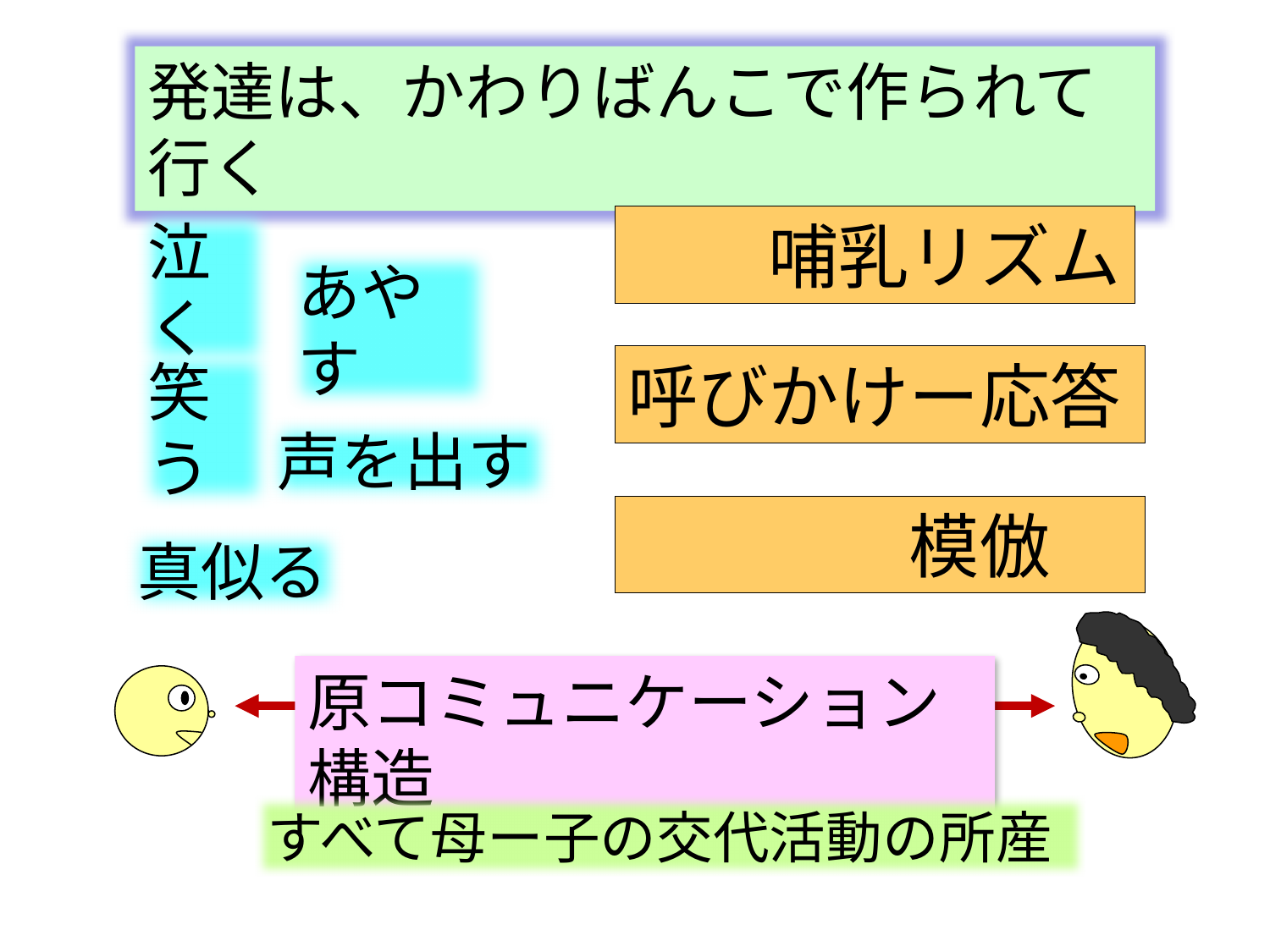

発達は、かわりばんこで作られて行く
泣く
　　哺乳リズム
あやす
笑う
呼びかけー応答
声を出す
　　　　模倣
真似る

原コミュニケーション構造

すべて母ー子の交代活動の所産